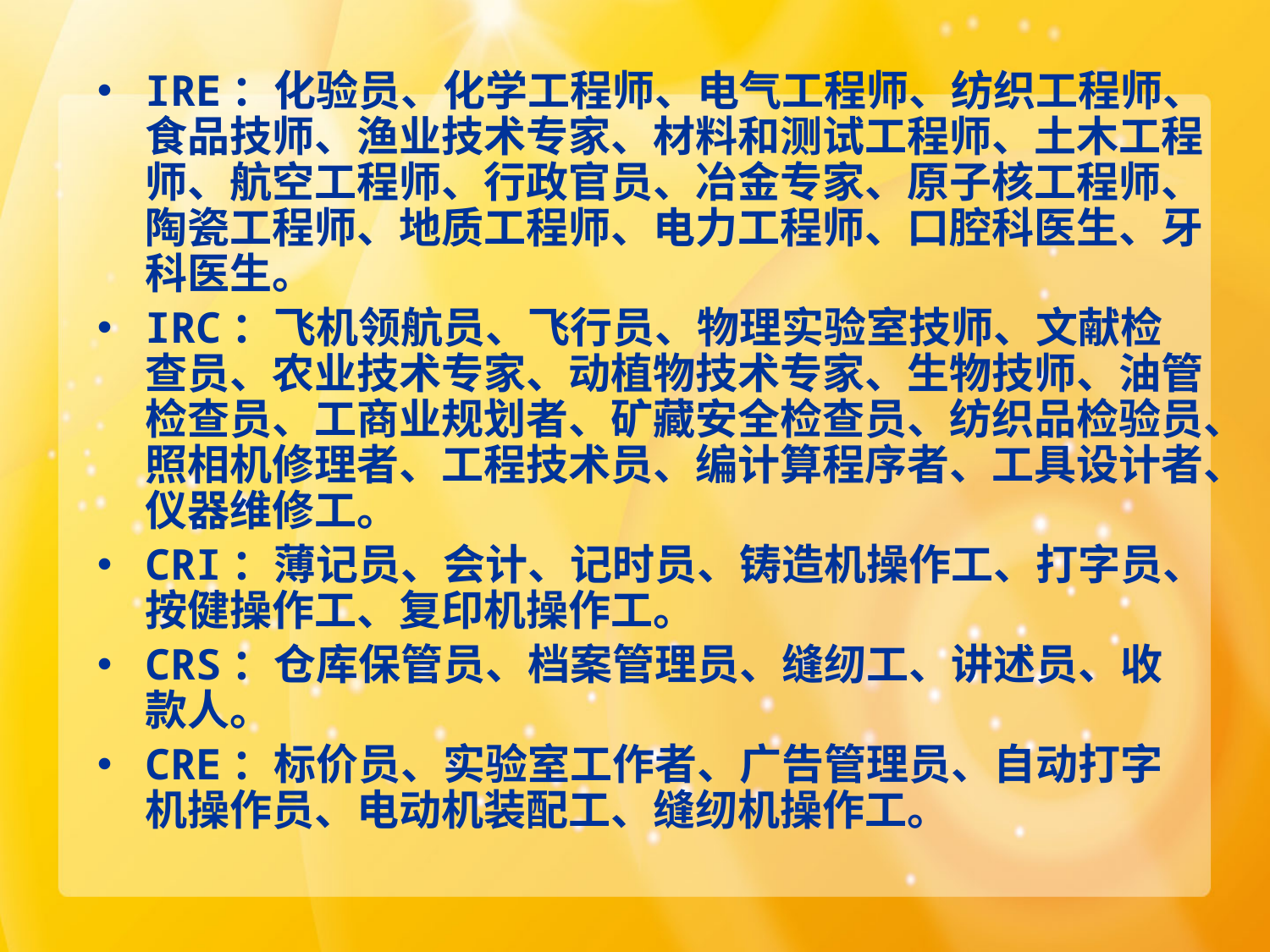

#
IRE：化验员、化学工程师、电气工程师、纺织工程师、食品技师、渔业技术专家、材料和测试工程师、土木工程师、航空工程师、行政官员、冶金专家、原子核工程师、陶瓷工程师、地质工程师、电力工程师、口腔科医生、牙科医生。
IRC：飞机领航员、飞行员、物理实验室技师、文献检查员、农业技术专家、动植物技术专家、生物技师、油管检查员、工商业规划者、矿藏安全检查员、纺织品检验员、照相机修理者、工程技术员、编计算程序者、工具设计者、仪器维修工。
CRI：薄记员、会计、记时员、铸造机操作工、打字员、按健操作工、复印机操作工。
CRS：仓库保管员、档案管理员、缝纫工、讲述员、收款人。
CRE：标价员、实验室工作者、广告管理员、自动打字机操作员、电动机装配工、缝纫机操作工。